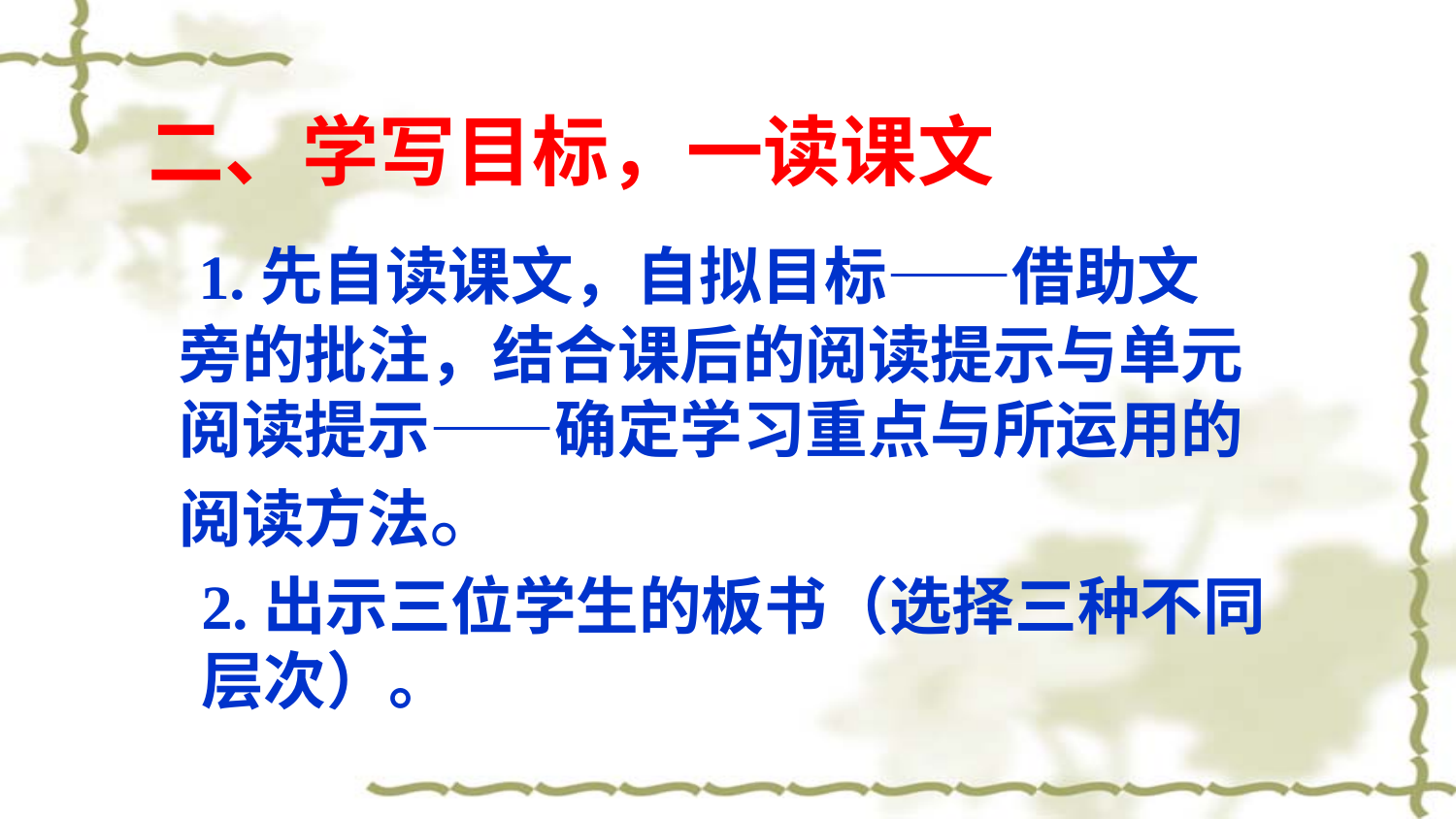

二、学写目标，一读课文
 1.先自读课文，自拟目标——借助文旁的批注，结合课后的阅读提示与单元阅读提示——确定学习重点与所运用的阅读方法。
2.出示三位学生的板书（选择三种不同层次）。